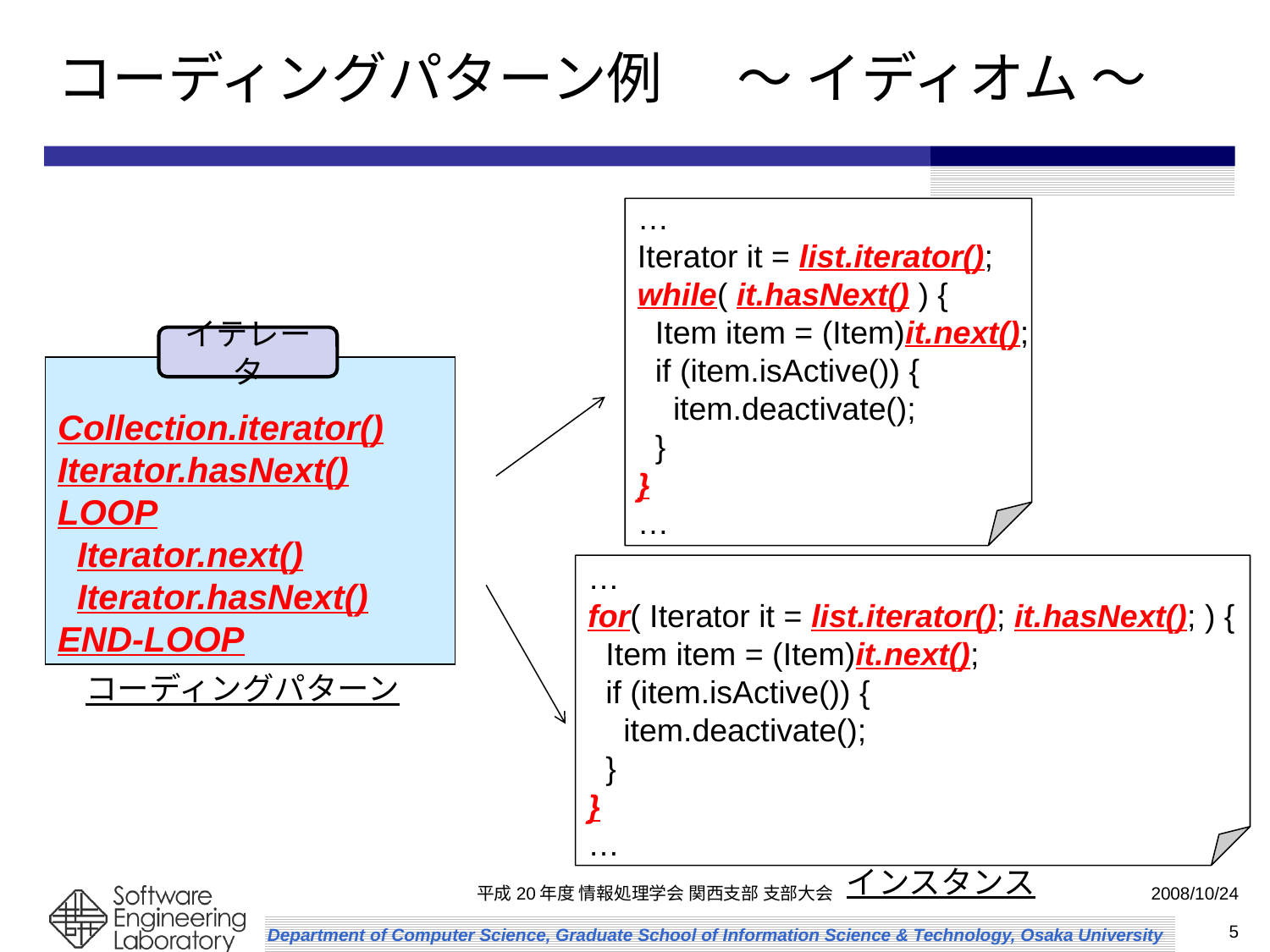

コーディングパターン例      ～ イディオム ～

…
Iterator it = list.iterator();
while( it.hasNext() ) {
  Item item = (Item)it.next();
  if (item.isActive()) {
    item.deactivate();
  }
}
…
イテレータ

Collection.iterator()
Iterator.hasNext()
LOOP
  Iterator.next()
  Iterator.hasNext()
END-LOOP

…
for( Iterator it = list.iterator(); it.hasNext(); ) {
  Item item = (Item)it.next();
  if (item.isActive()) {
    item.deactivate();
  }
}
…
コーディングパターン
ソースコード
インスタンス
平成20年度 情報処理学会 関西支部 支部大会
2008/10/24
5